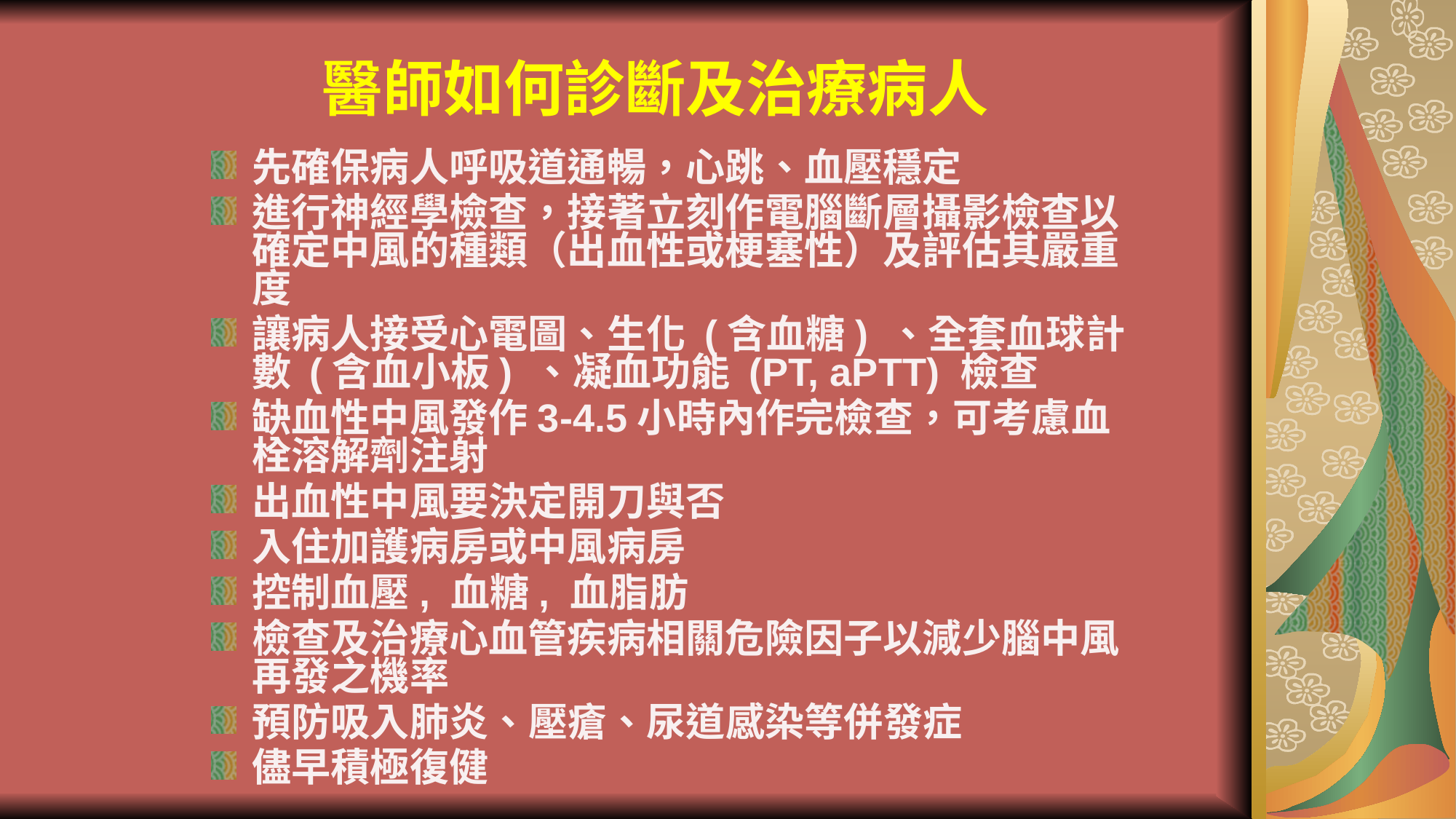

# 醫師如何診斷及治療病人
先確保病人呼吸道通暢，心跳、血壓穩定
進行神經學檢查，接著立刻作電腦斷層攝影檢查以確定中風的種類（出血性或梗塞性）及評估其嚴重度
讓病人接受心電圖、生化 (含血糖) 、全套血球計數 (含血小板) 、凝血功能 (PT, aPTT) 檢查
缺血性中風發作3-4.5小時內作完檢查，可考慮血栓溶解劑注射
出血性中風要決定開刀與否
入住加護病房或中風病房
控制血壓, 血糖, 血脂肪
檢查及治療心血管疾病相關危險因子以減少腦中風再發之機率
預防吸入肺炎、壓瘡、尿道感染等併發症
儘早積極復健